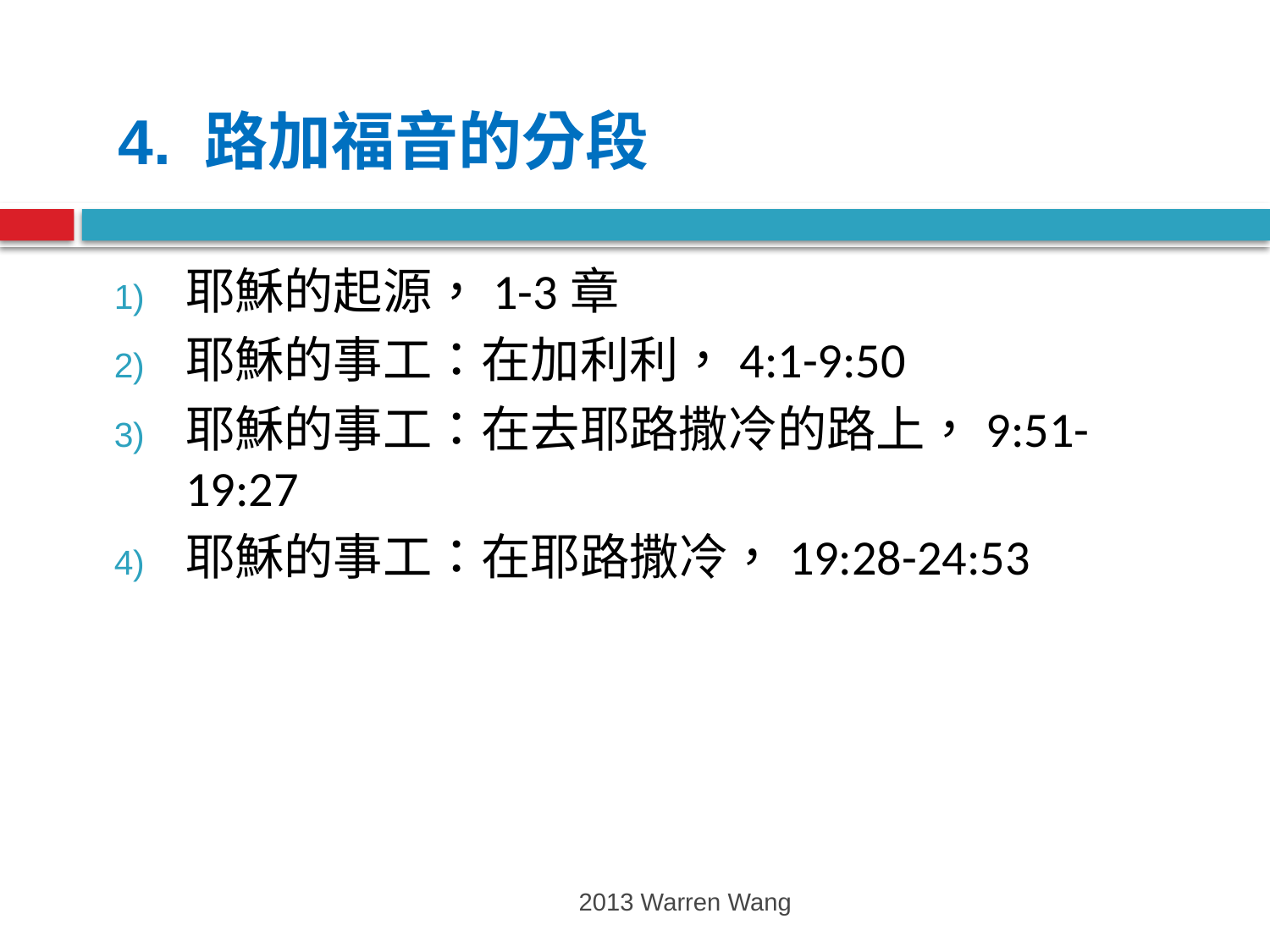

4. 路加福音的分段
耶穌的起源，1-3章
耶穌的事工：在加利利，4:1-9:50
耶穌的事工：在去耶路撒冷的路上，9:51-19:27
耶穌的事工：在耶路撒冷，19:28-24:53
2013 Warren Wang